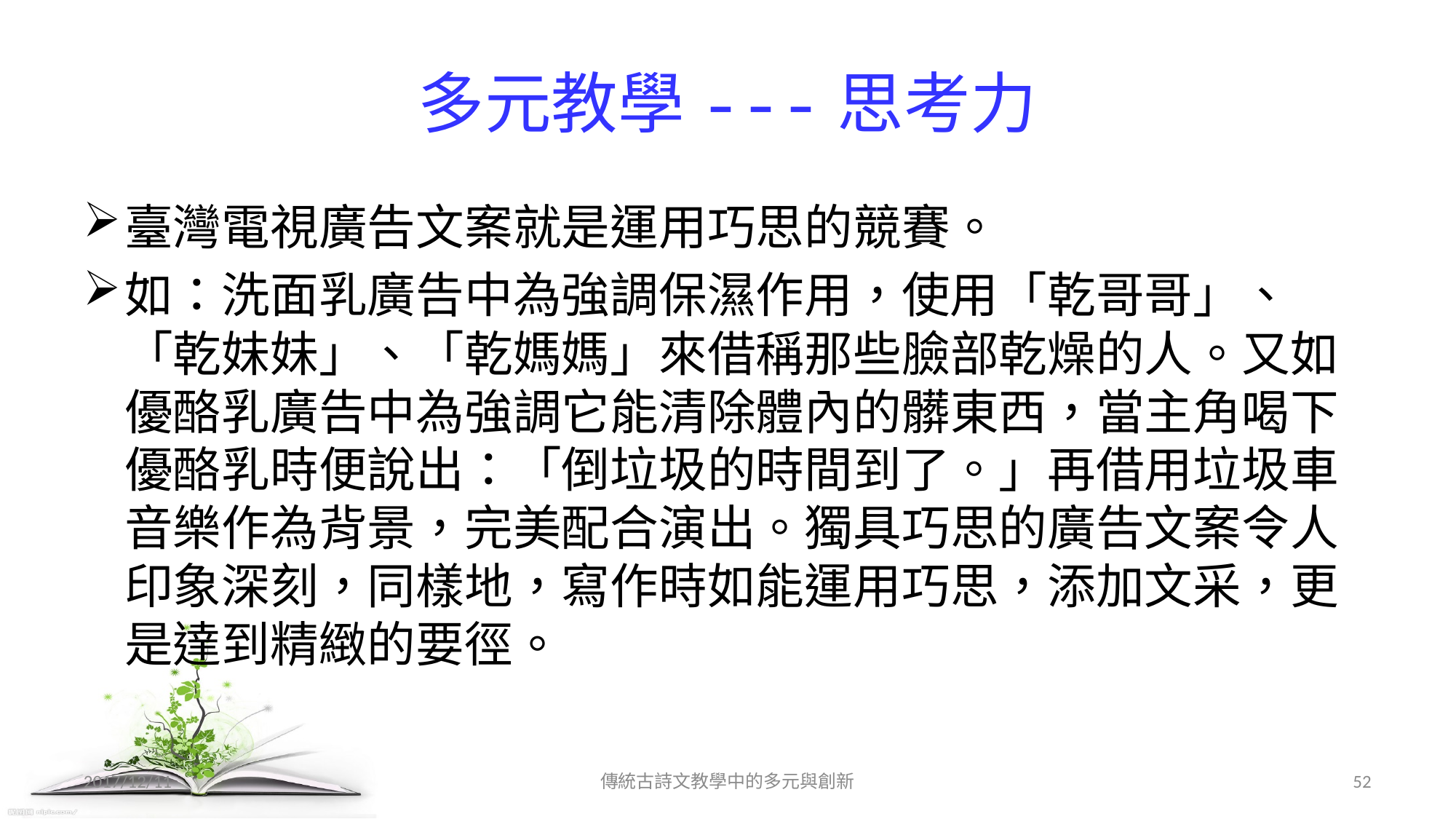

# 多元教學---思考力
臺灣電視廣告文案就是運用巧思的競賽。
如：洗面乳廣告中為強調保濕作用，使用「乾哥哥」、「乾妹妹」、「乾媽媽」來借稱那些臉部乾燥的人。又如優酪乳廣告中為強調它能清除體內的髒東西，當主角喝下優酪乳時便說出：「倒垃圾的時間到了。」再借用垃圾車音樂作為背景，完美配合演出。獨具巧思的廣告文案令人印象深刻，同樣地，寫作時如能運用巧思，添加文采，更是達到精緻的要徑。

2017/12/11
傳統古詩文教學中的多元與創新
52